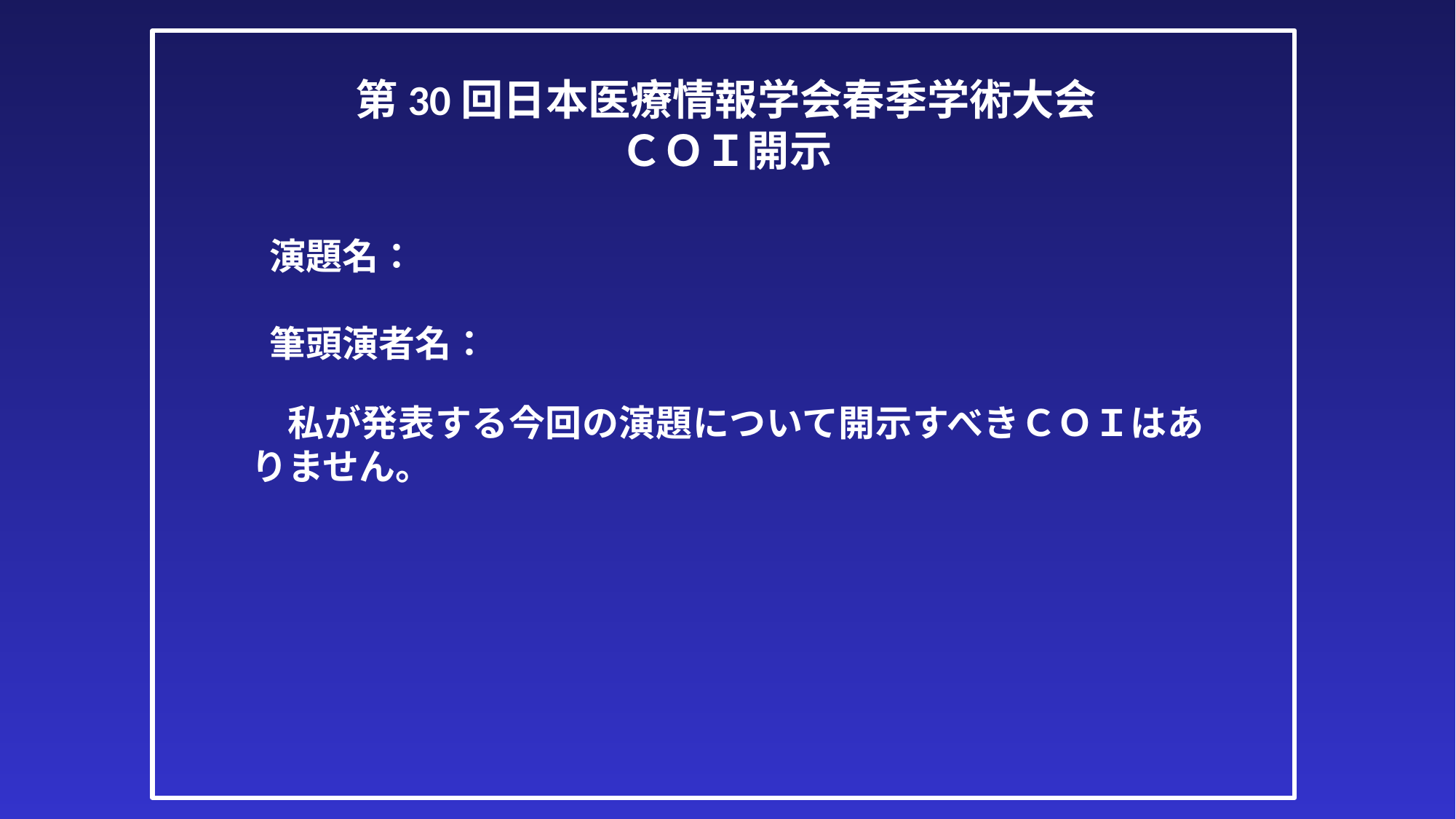

第30回日本医療情報学会春季学術大会
ＣＯＩ開示
演題名：

筆頭演者名：
　私が発表する今回の演題について開示すべきＣＯＩはありません。